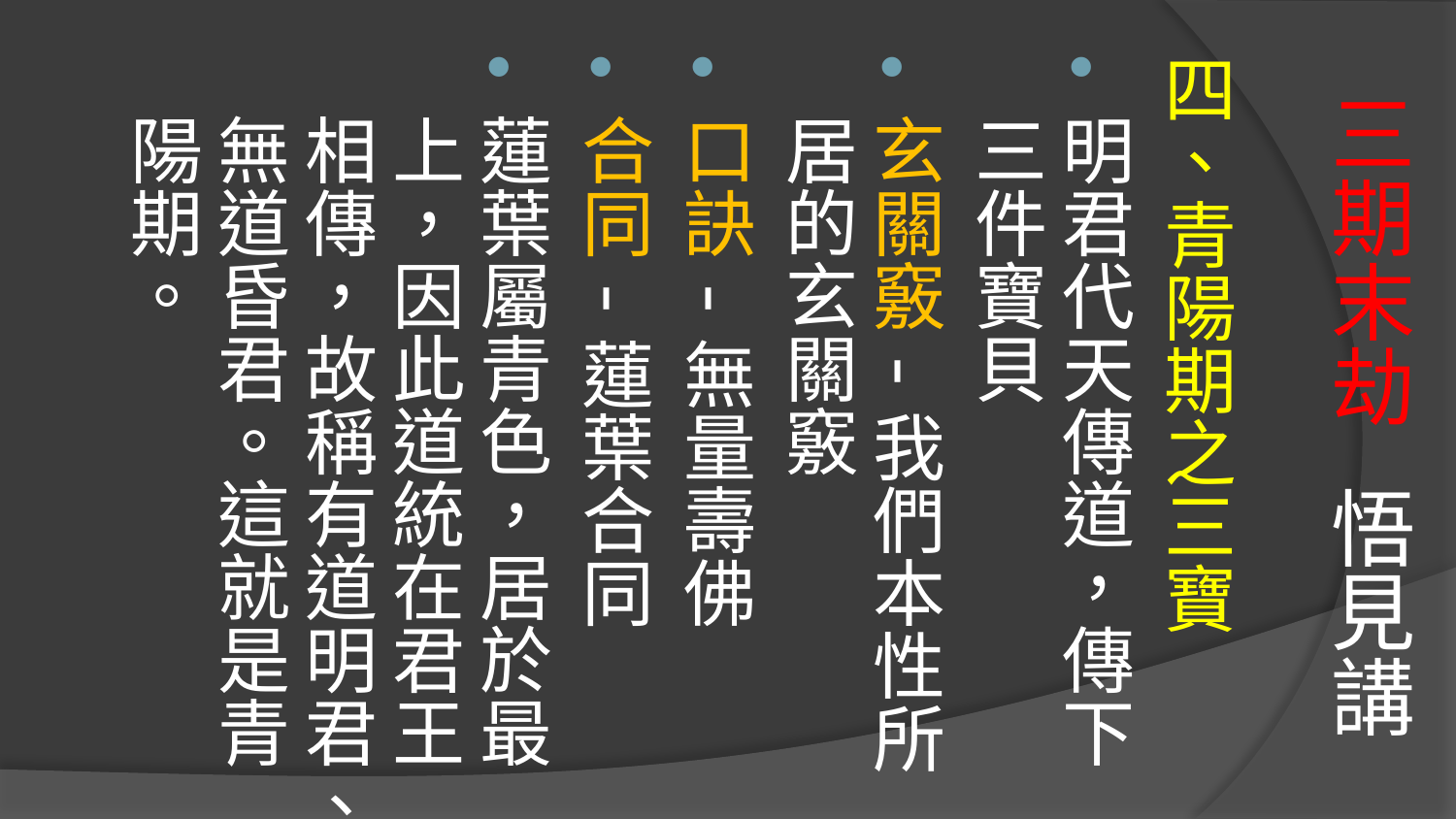

四、青陽期之三寶
明君代天傳道，傳下三件寶貝
玄關竅-我們本性所居的玄關竅
口訣-無量壽佛
合同-蓮葉合同
蓮葉屬青色，居於最上，因此道統在君王相傳，故稱有道明君、無道昏君。這就是青陽期。

# 三期末劫   悟見講